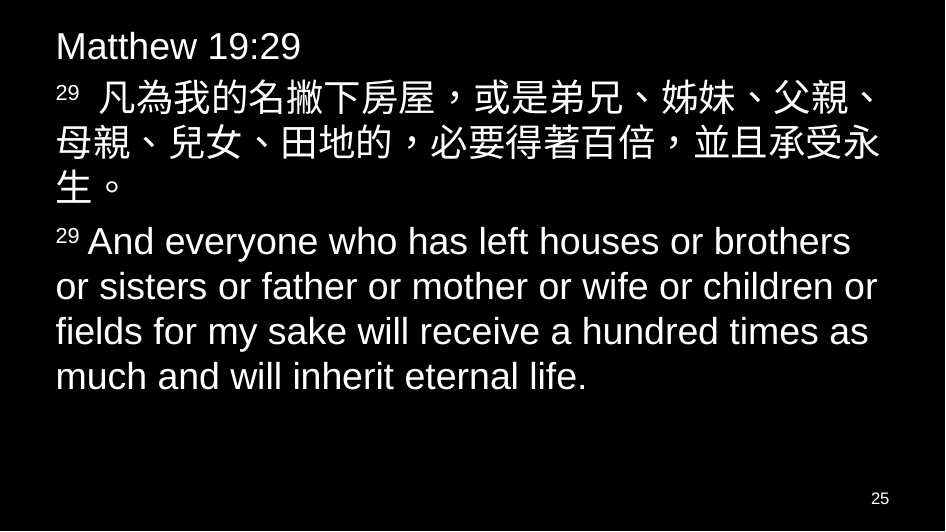

Matthew 19:29
29 凡為我的名撇下房屋，或是弟兄、姊妹、父親、母親、兒女、田地的，必要得著百倍，並且承受永生。
29 And everyone who has left houses or brothers or sisters or father or mother or wife or children or fields for my sake will receive a hundred times as much and will inherit eternal life.
25